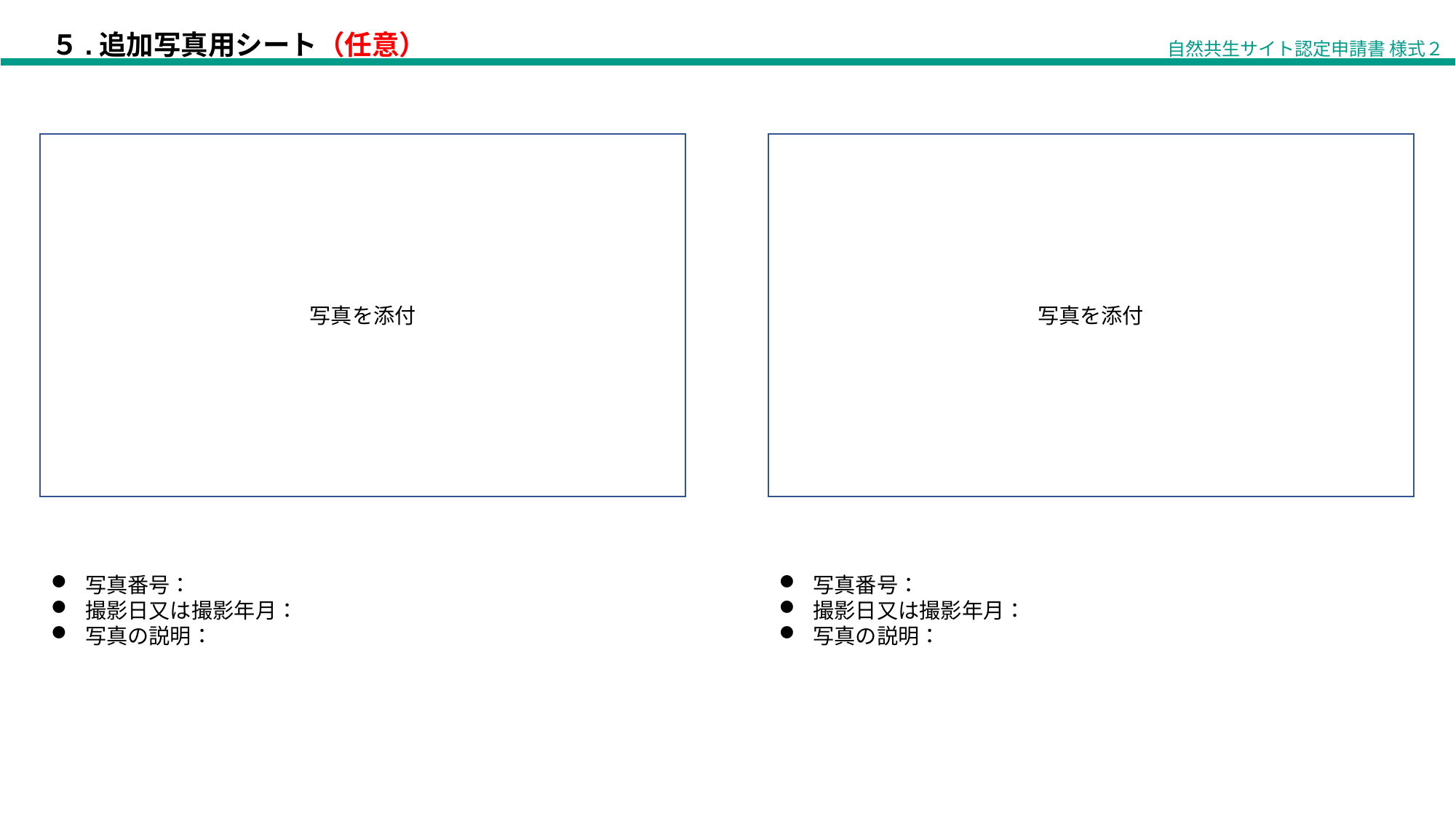

５.追加写真用シート（任意）
自然共生サイト認定申請書 様式２

写真を添付
写真を添付
写真番号：
撮影日又は撮影年月：
写真の説明：
写真番号：
撮影日又は撮影年月：
写真の説明：